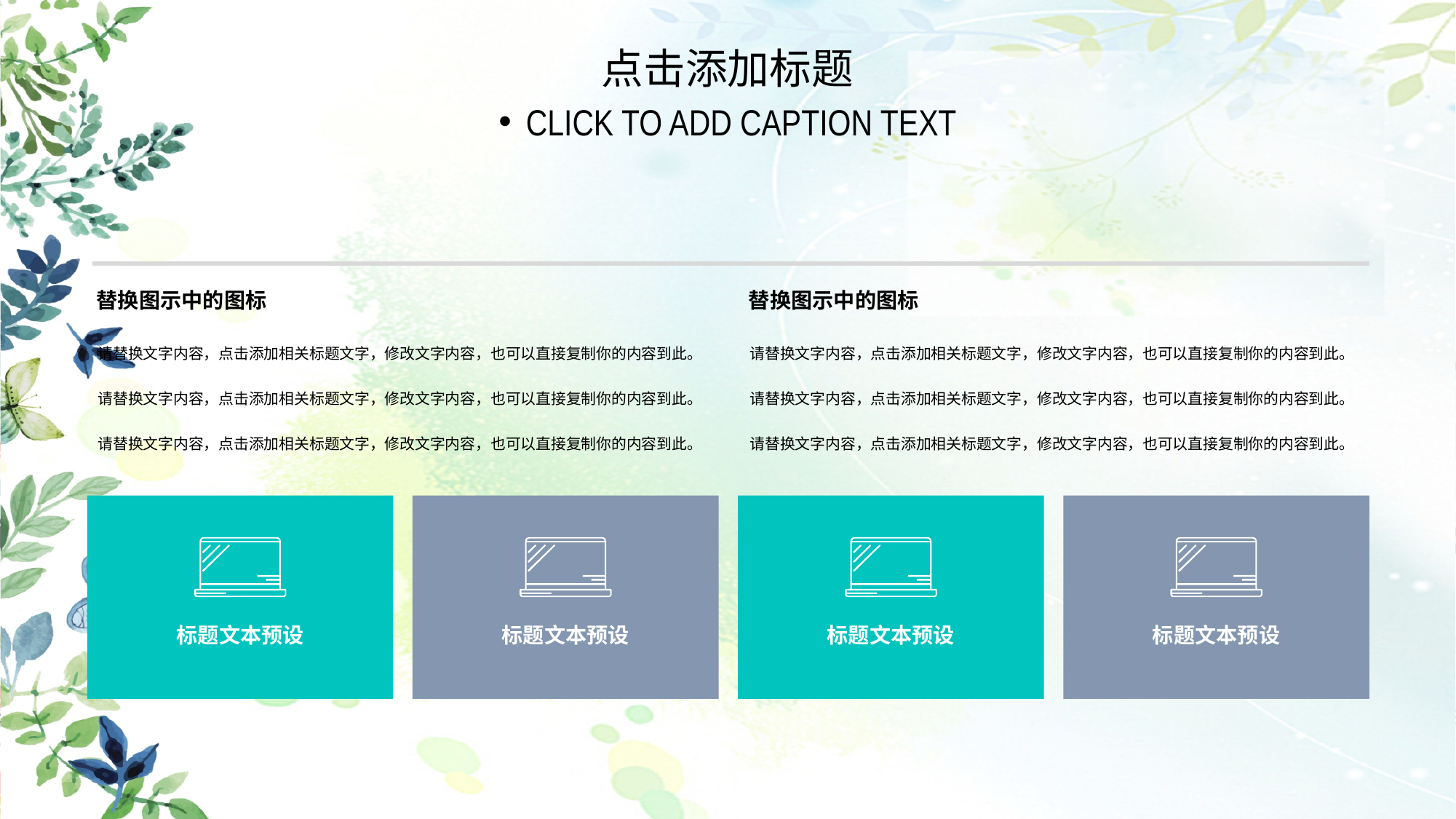

点击添加标题
CLICK TO ADD CAPTION TEXT
替换图示中的图标
替换图示中的图标
请替换文字内容，点击添加相关标题文字，修改文字内容，也可以直接复制你的内容到此。
请替换文字内容，点击添加相关标题文字，修改文字内容，也可以直接复制你的内容到此。
请替换文字内容，点击添加相关标题文字，修改文字内容，也可以直接复制你的内容到此。

请替换文字内容，点击添加相关标题文字，修改文字内容，也可以直接复制你的内容到此。
请替换文字内容，点击添加相关标题文字，修改文字内容，也可以直接复制你的内容到此。
请替换文字内容，点击添加相关标题文字，修改文字内容，也可以直接复制你的内容到此。

标题文本预设
标题文本预设
标题文本预设
标题文本预设